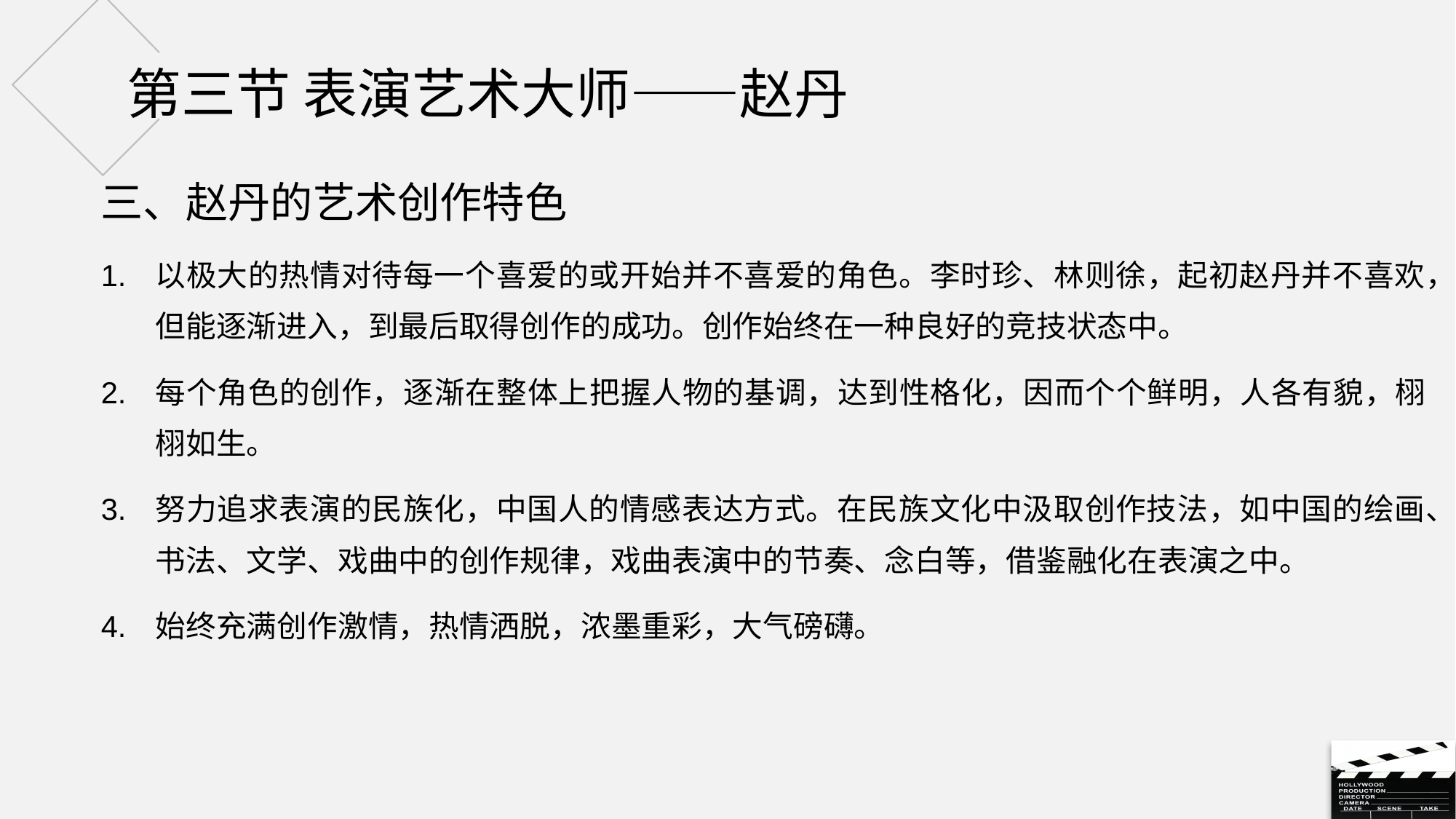

# 第三节 表演艺术大师——赵丹
三、赵丹的艺术创作特色
以极大的热情对待每一个喜爱的或开始并不喜爱的角色。李时珍、林则徐，起初赵丹并不喜欢，但能逐渐进入，到最后取得创作的成功。创作始终在一种良好的竞技状态中。
每个角色的创作，逐渐在整体上把握人物的基调，达到性格化，因而个个鲜明，人各有貌，栩栩如生。
努力追求表演的民族化，中国人的情感表达方式。在民族文化中汲取创作技法，如中国的绘画、书法、文学、戏曲中的创作规律，戏曲表演中的节奏、念白等，借鉴融化在表演之中。
始终充满创作激情，热情洒脱，浓墨重彩，大气磅礴。